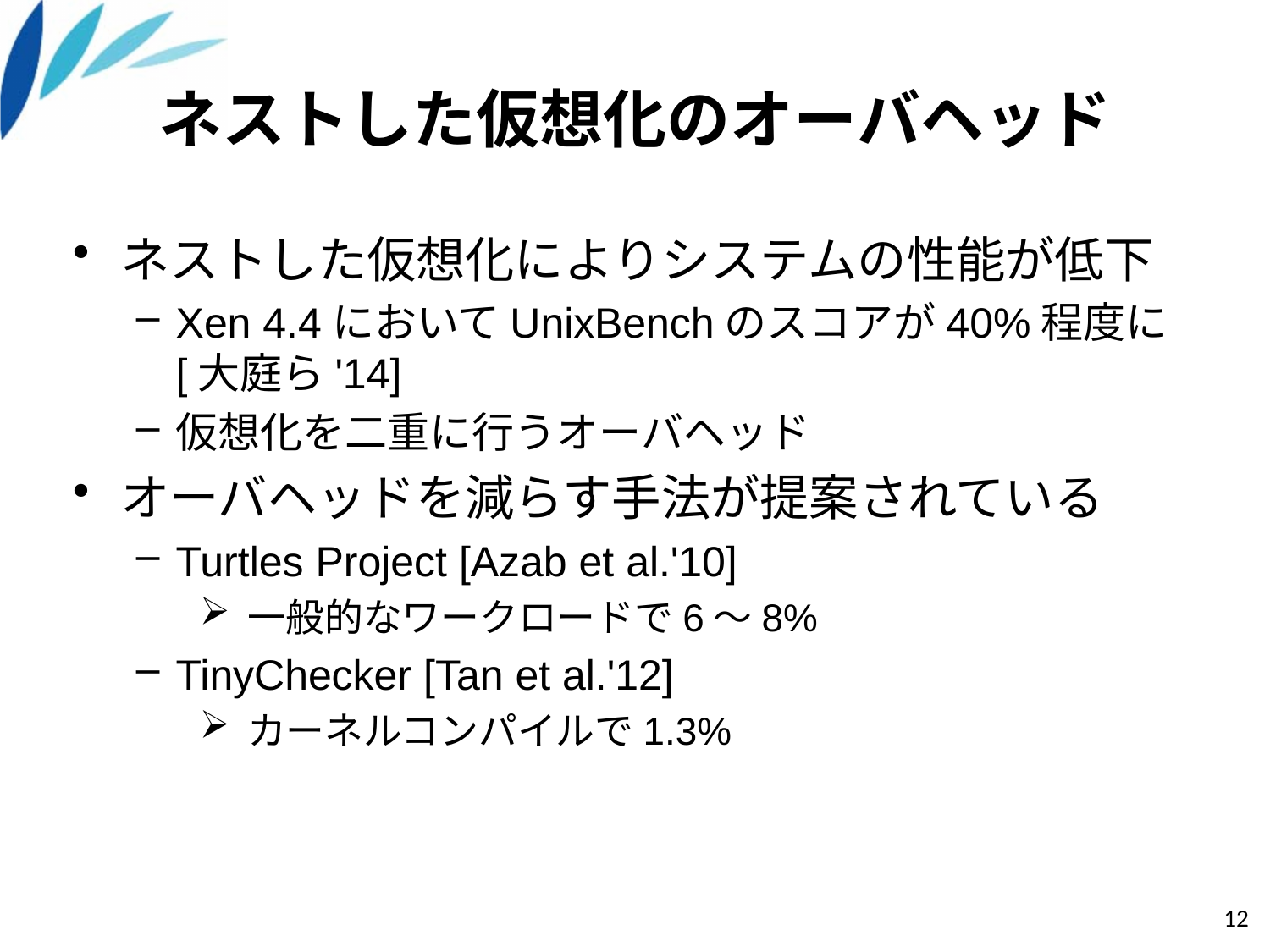

# ネストした仮想化のオーバヘッド
ネストした仮想化によりシステムの性能が低下
Xen 4.4においてUnixBenchのスコアが40%程度に [大庭ら'14]
仮想化を二重に行うオーバヘッド
オーバヘッドを減らす手法が提案されている
Turtles Project [Azab et al.'10]
一般的なワークロードで6〜8%
TinyChecker [Tan et al.'12]
カーネルコンパイルで1.3%

12